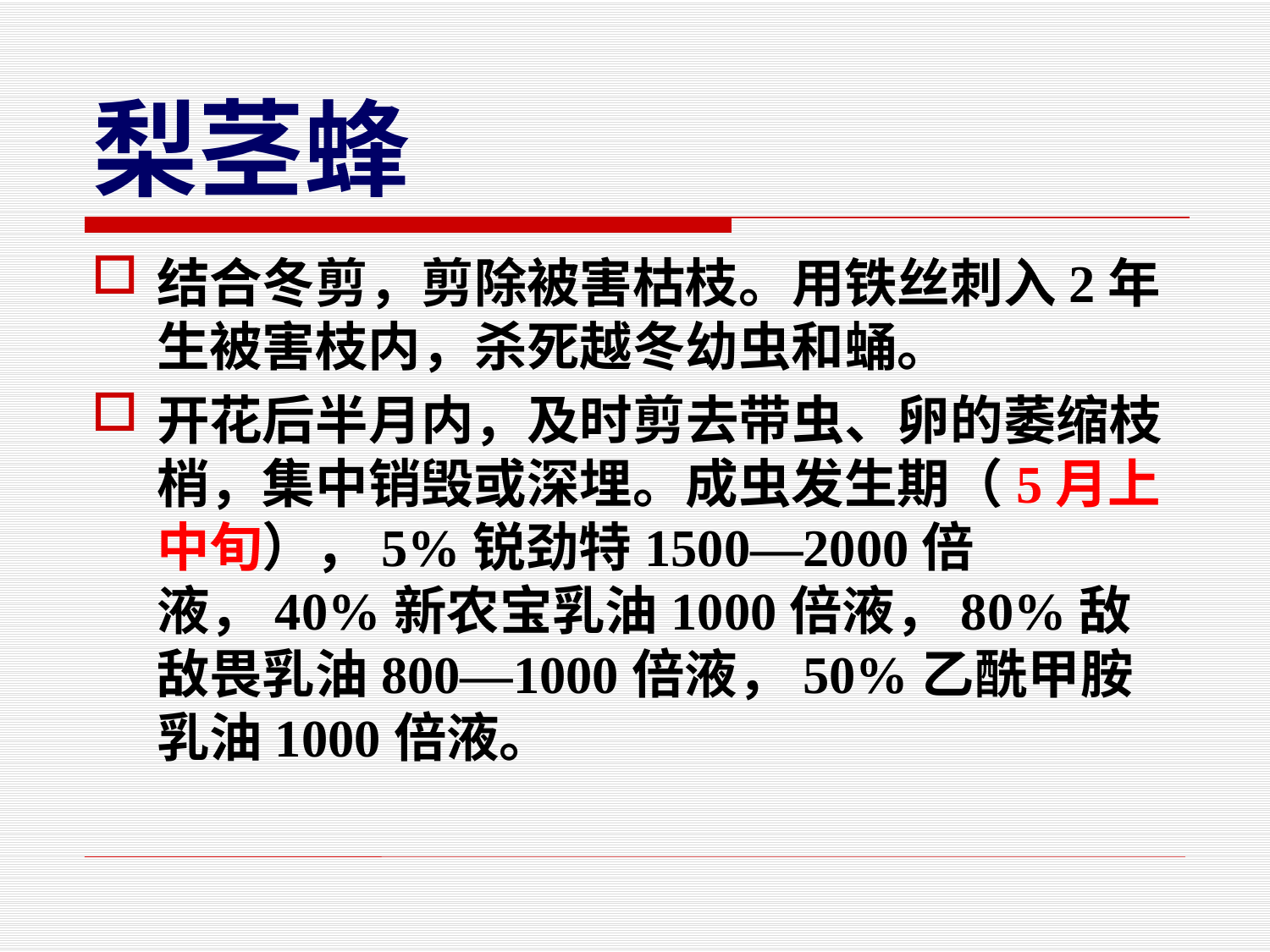

# 梨茎蜂
结合冬剪，剪除被害枯枝。用铁丝刺入2年生被害枝内，杀死越冬幼虫和蛹。
开花后半月内，及时剪去带虫、卵的萎缩枝梢，集中销毁或深埋。成虫发生期（5月上中旬），5%锐劲特1500—2000倍液，40%新农宝乳油1000倍液，80%敌敌畏乳油800—1000倍液，50%乙酰甲胺乳油1000倍液。